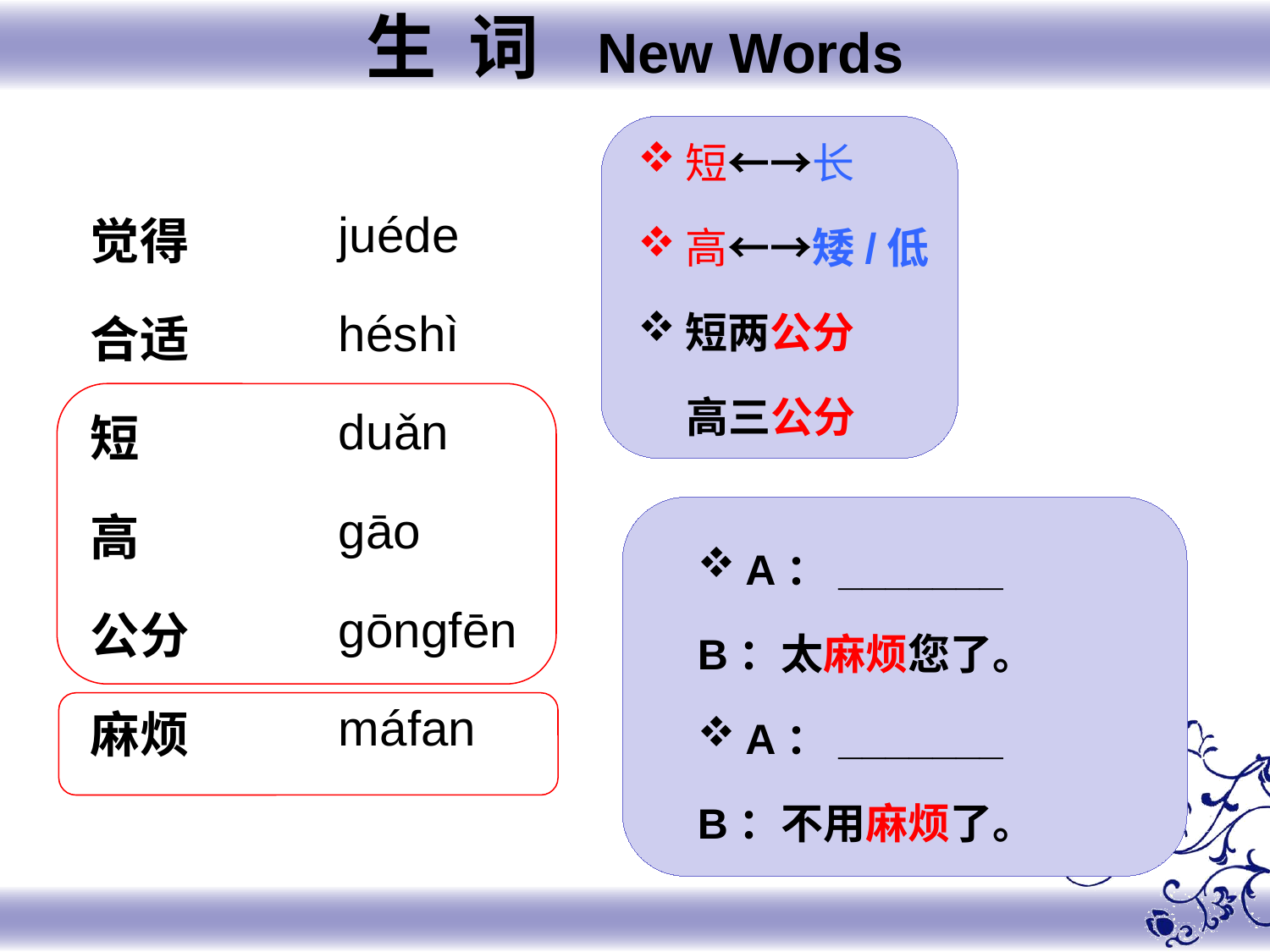

生  词   New Words
短←→长
高←→矮/低
短两公分
    高三公分

juéde
héshì
duǎn
ɡāo
ɡōngfēn
máfan

觉得
合适
短
高
公分
麻烦

A：_______
B：太麻烦您了。
A：_______
B：不用麻烦了。